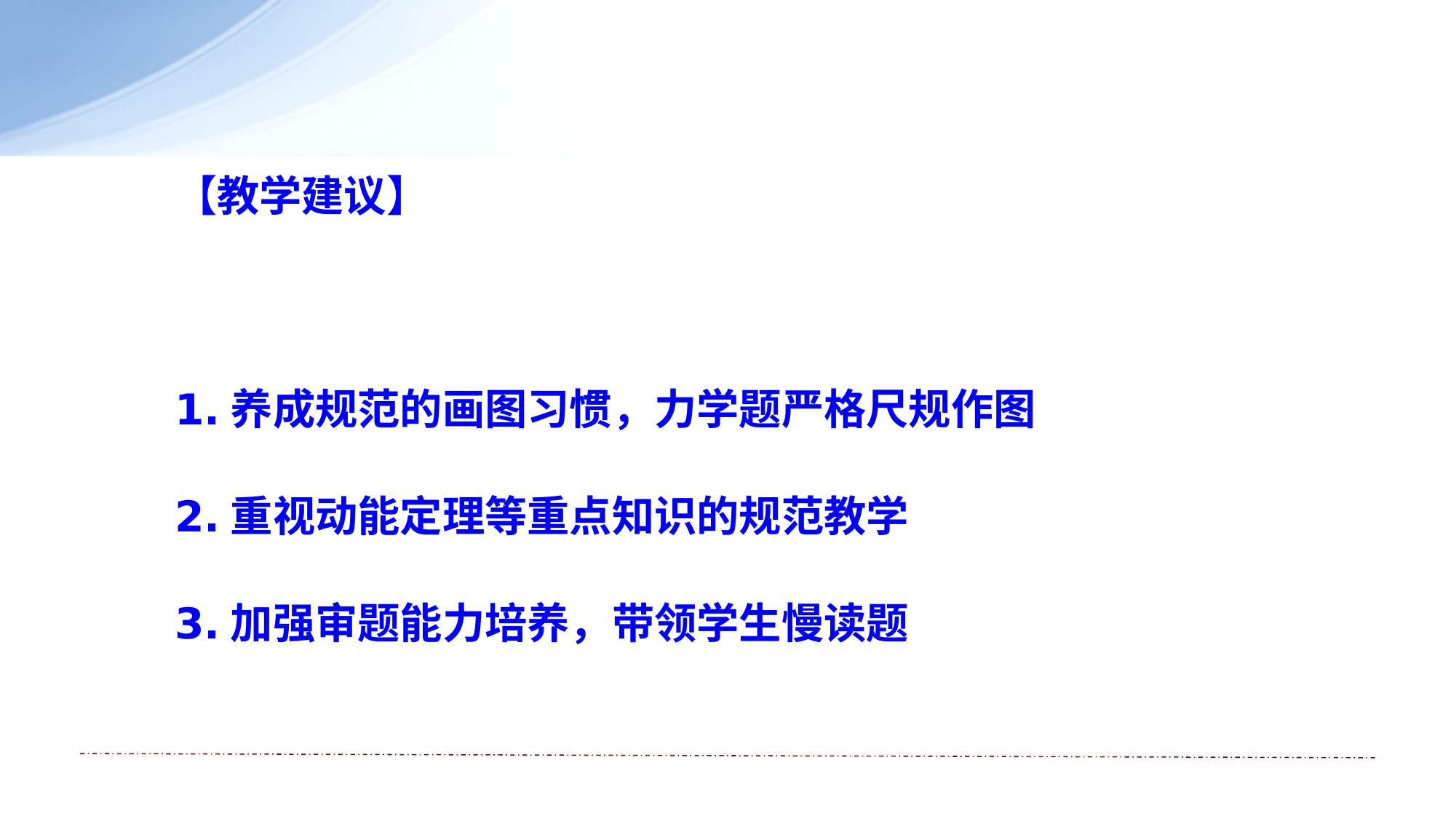

【教学建议】

1.养成规范的画图习惯，力学题严格尺规作图
2.重视动能定理等重点知识的规范教学
3.加强审题能力培养，带领学生慢读题